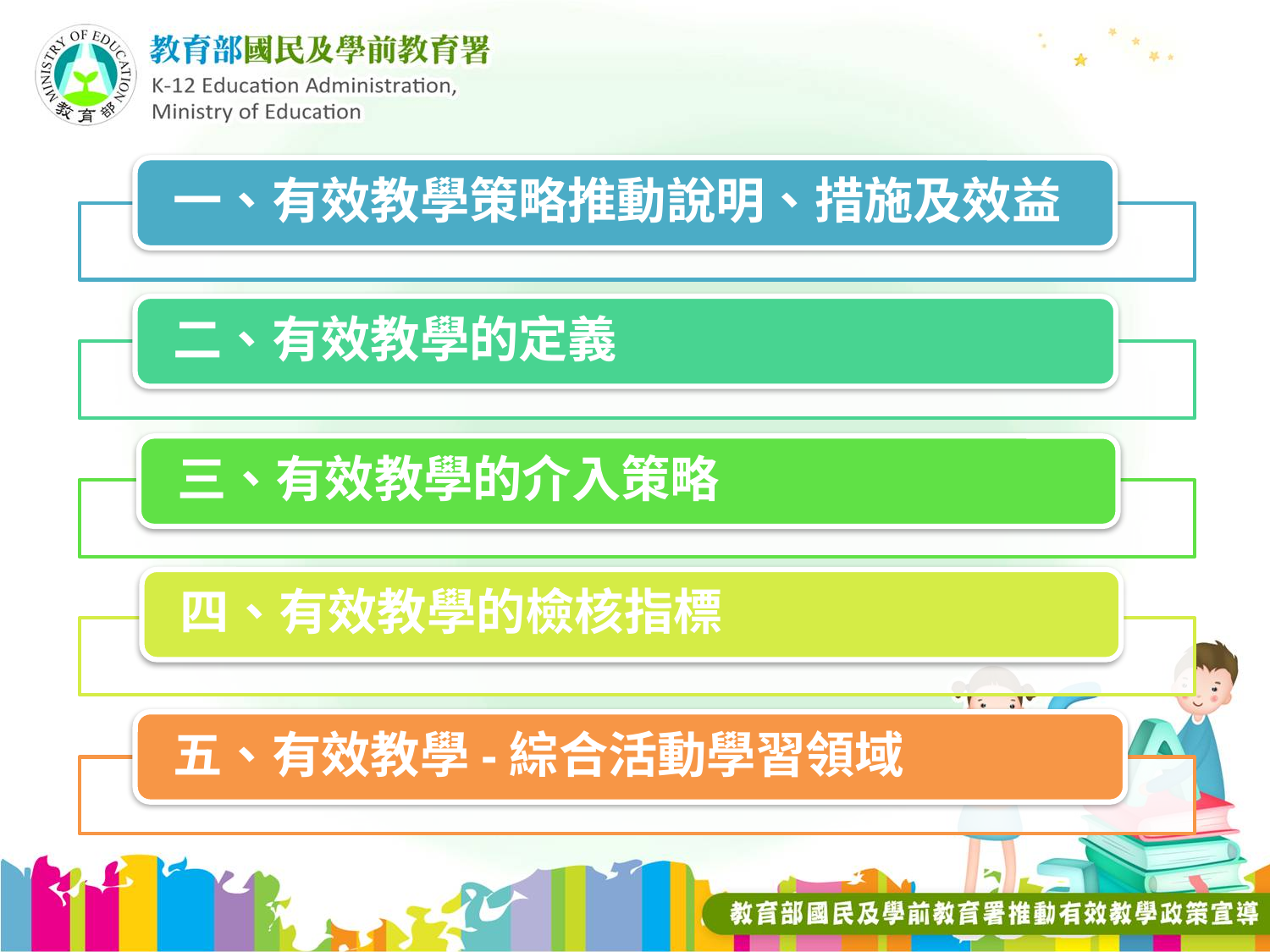

一、有效教學策略推動說明、措施及效益
二、有效教學的定義
三、有效教學的介入策略
四、有效教學的檢核指標
五、有效教學-綜合活動學習領域